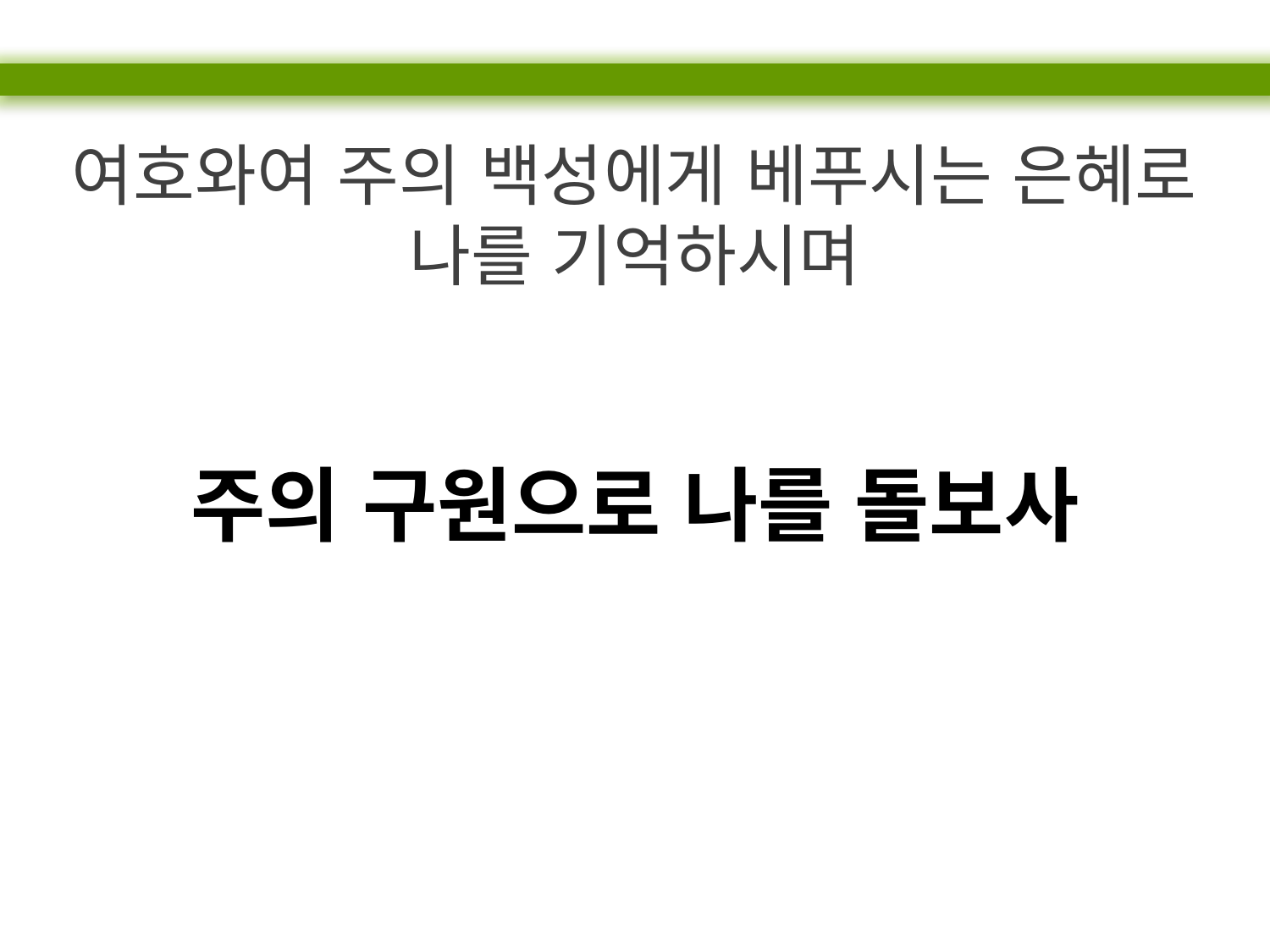

여호와여 주의 백성에게 베푸시는 은혜로
나를 기억하시며
주의 구원으로 나를 돌보사